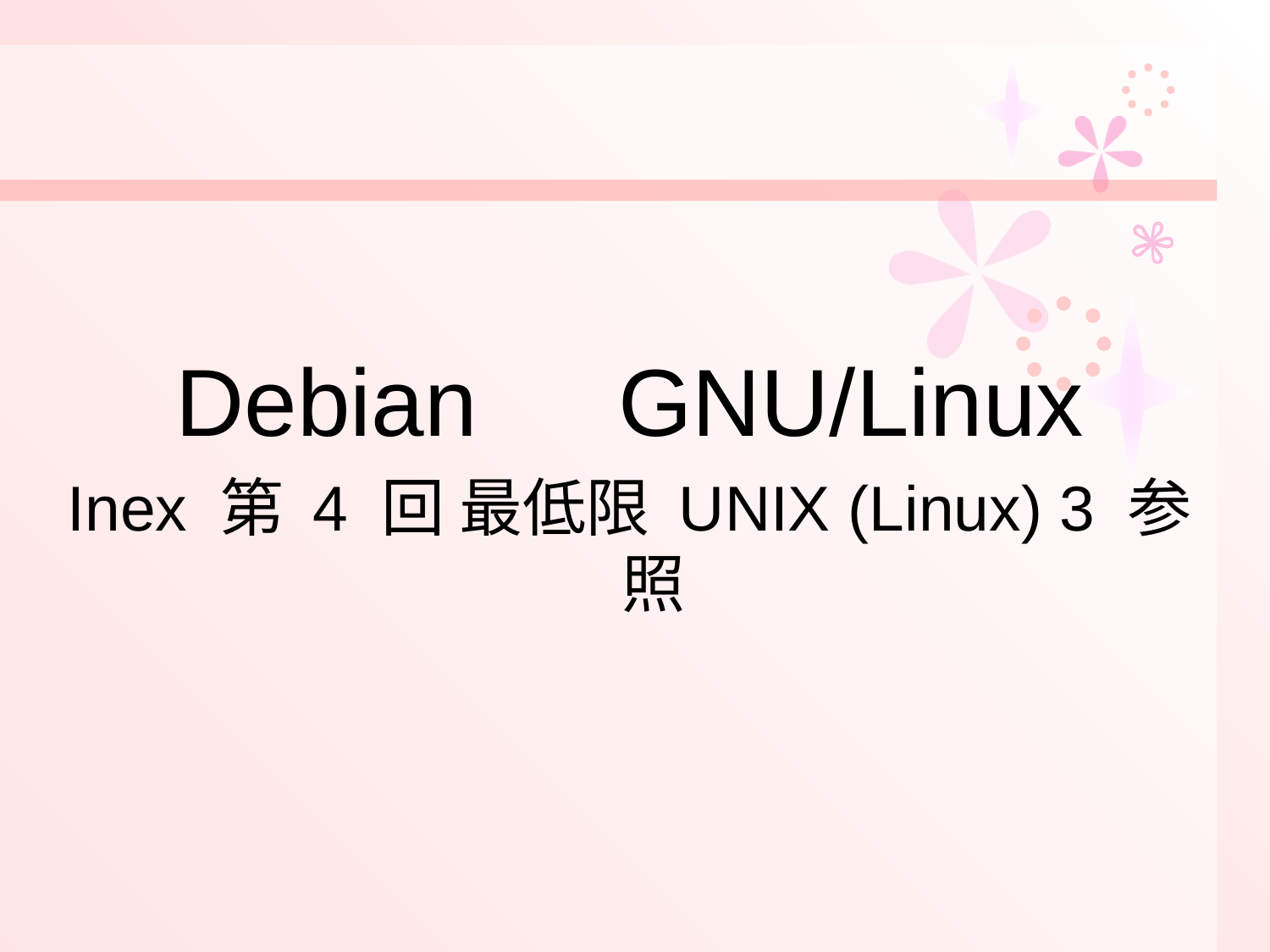

#

Debian　GNU/Linux
Inex 第 4 回 最低限 UNIX (Linux) 3 参照